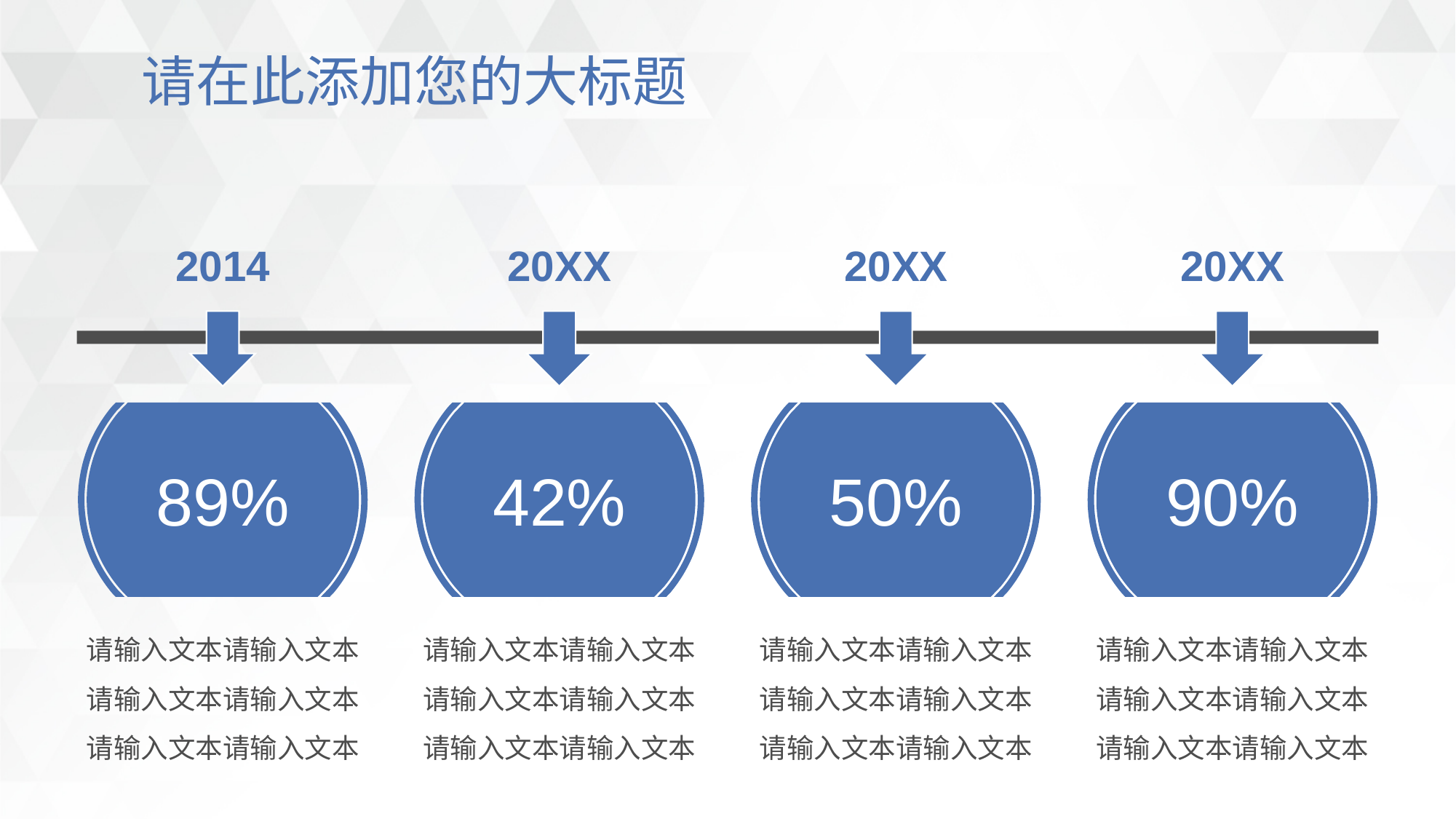

# 请在此添加您的大标题
2014
20XX
20XX
20XX

89%
42%
50%
90%
请输入文本请输入文本请输入文本请输入文本请输入文本请输入文本
请输入文本请输入文本请输入文本请输入文本请输入文本请输入文本
请输入文本请输入文本请输入文本请输入文本请输入文本请输入文本
请输入文本请输入文本请输入文本请输入文本请输入文本请输入文本